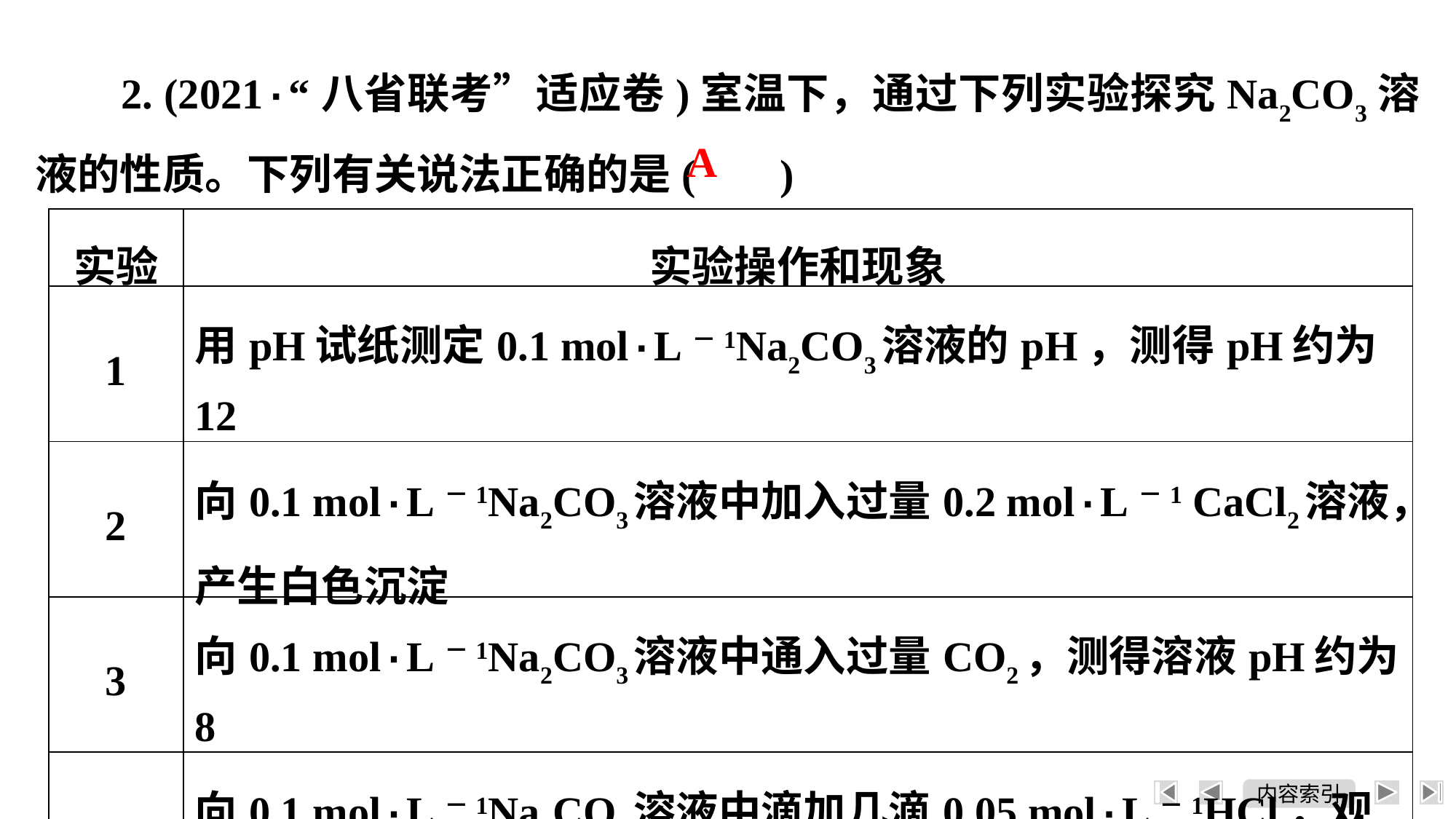

2. (2021·“八省联考”适应卷)室温下，通过下列实验探究Na2CO3溶液的性质。下列有关说法正确的是(        )
A
| 实验 | 实验操作和现象 |
| --- | --- |
| 1 | 用pH试纸测定0.1 mol·L－1Na2CO3溶液的pH，测得pH约为12 |
| 2 | 向0.1 mol·L－1Na2CO3溶液中加入过量0.2 mol·L－1 CaCl2溶液，产生白色沉淀 |
| 3 | 向0.1 mol·L－1Na2CO3溶液中通入过量CO2，测得溶液pH约为8 |
| 4 | 向0.1 mol·L－1Na2CO3溶液中滴加几滴0.05 mol·L－1HCl，观察不到实验现象 |